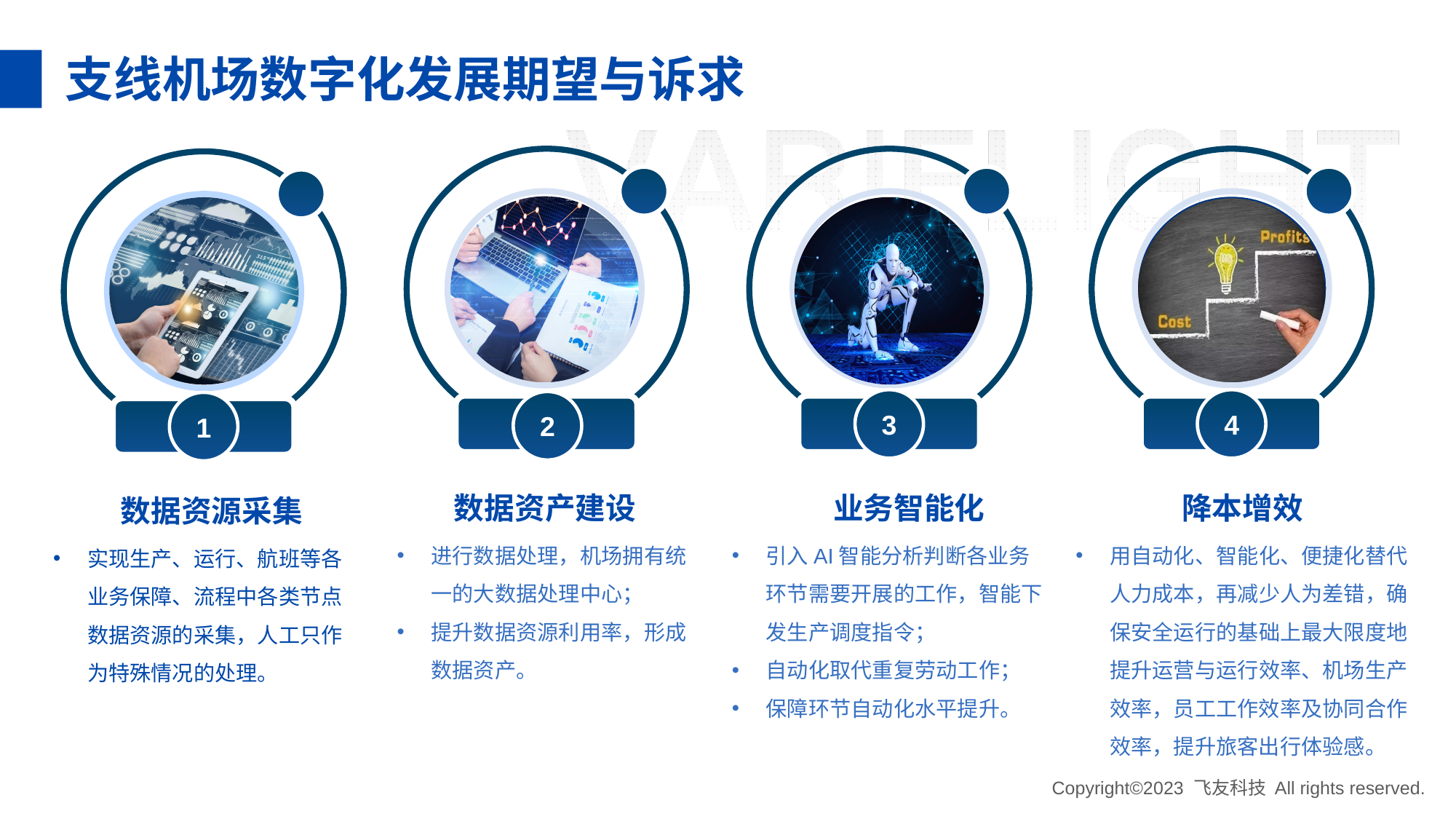

支线机场数字化发展期望与诉求

3
4
2
1

标题文本预设

标题文本预设

数据资产建设
降本增效
数据资源采集
业务智能化
进行数据处理，机场拥有统一的大数据处理中心；
提升数据资源利用率，形成数据资产。
引入AI智能分析判断各业务环节需要开展的工作，智能下发生产调度指令；
自动化取代重复劳动工作；
保障环节自动化水平提升。
用自动化、智能化、便捷化替代人力成本，再减少人为差错，确保安全运行的基础上最大限度地提升运营与运行效率、机场生产效率，员工工作效率及协同合作效率，提升旅客出行体验感。
实现生产、运行、航班等各业务保障、流程中各类节点数据资源的采集，人工只作为特殊情况的处理。